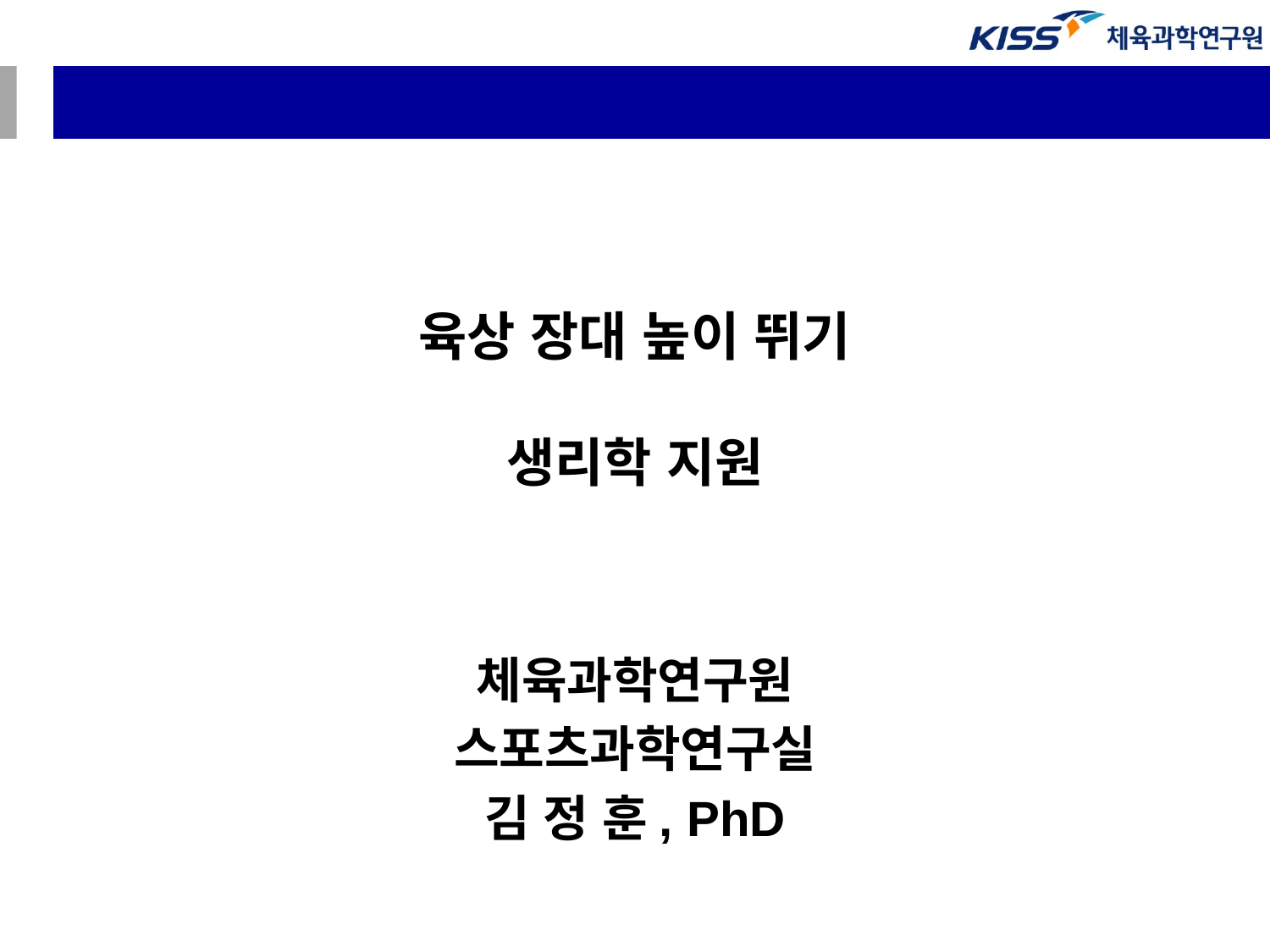

# 육상 장대 높이 뛰기 생리학 지원
체육과학연구원
스포츠과학연구실
김 정 훈, PhD